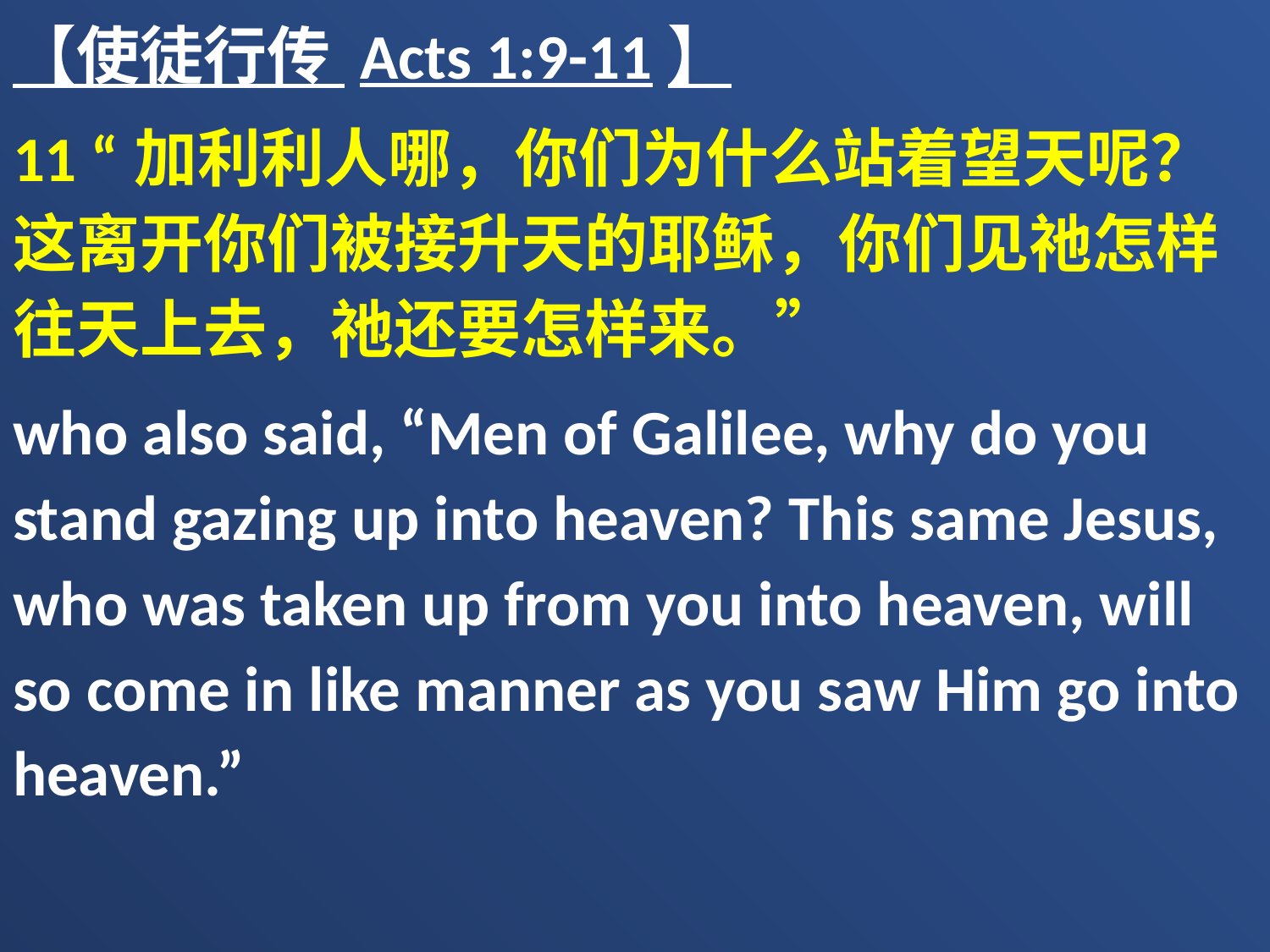

【使徒行传 Acts 1:9-11】
11 “加利利人哪，你们为什么站着望天呢？这离开你们被接升天的耶稣，你们见祂怎样往天上去，祂还要怎样来。”
who also said, “Men of Galilee, why do you stand gazing up into heaven? This same Jesus, who was taken up from you into heaven, will so come in like manner as you saw Him go into heaven.”